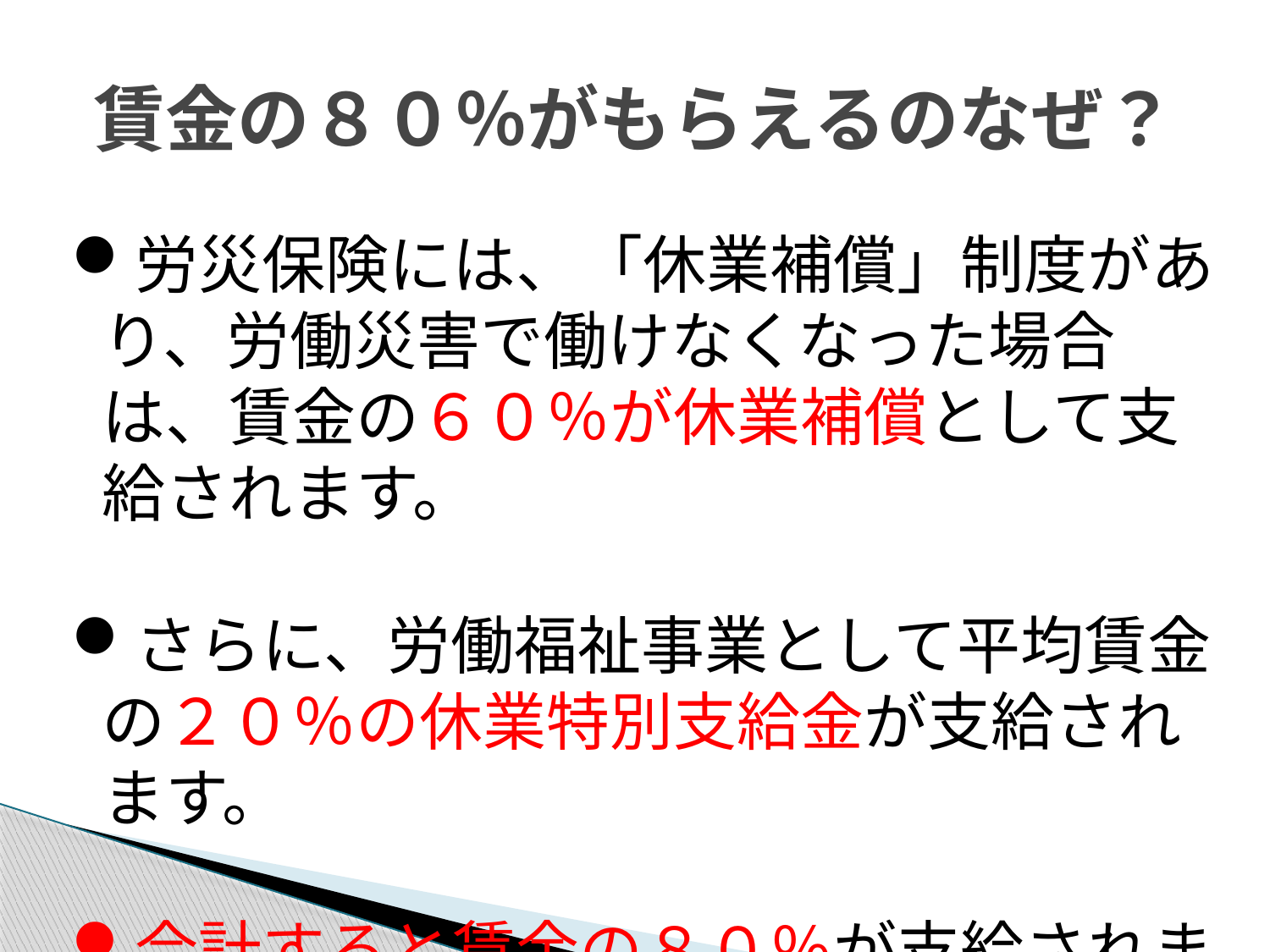

# 賃金の８０％がもらえるのなぜ？
労災保険には、「休業補償」制度があり、労働災害で働けなくなった場合は、賃金の６０％が休業補償として支給されます。

さらに、労働福祉事業として平均賃金の２０％の休業特別支給金が支給されます。

合計すると賃金の８０％が支給されます。